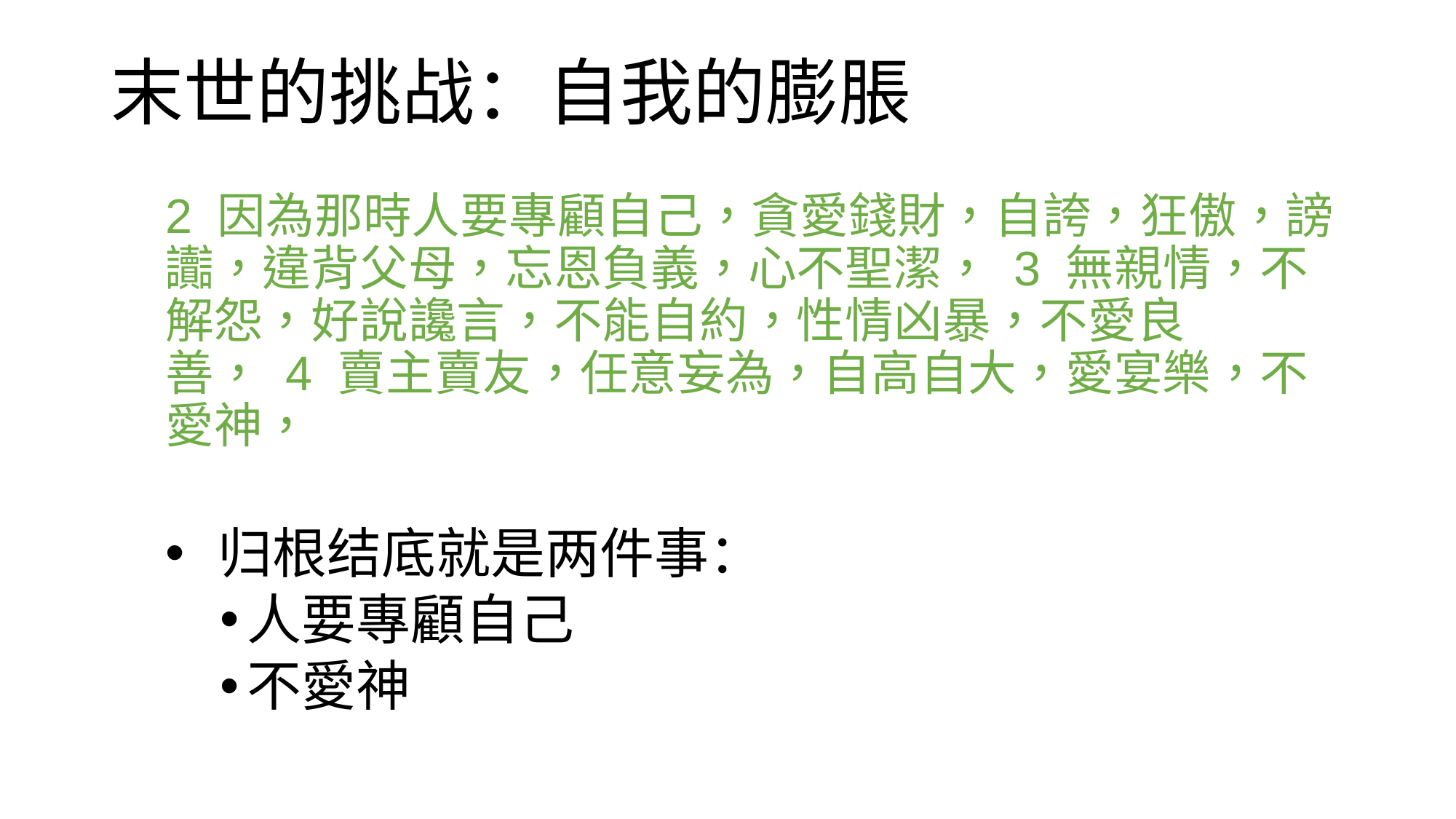

# 末世的挑战：自我的膨脹
2 因為那時人要專顧自己，貪愛錢財，自誇，狂傲，謗讟，違背父母，忘恩負義，心不聖潔， 3 無親情，不解怨，好說讒言，不能自約，性情凶暴，不愛良善， 4 賣主賣友，任意妄為，自高自大，愛宴樂，不愛神，

 归根结底就是两件事：
人要專顧自己
不愛神